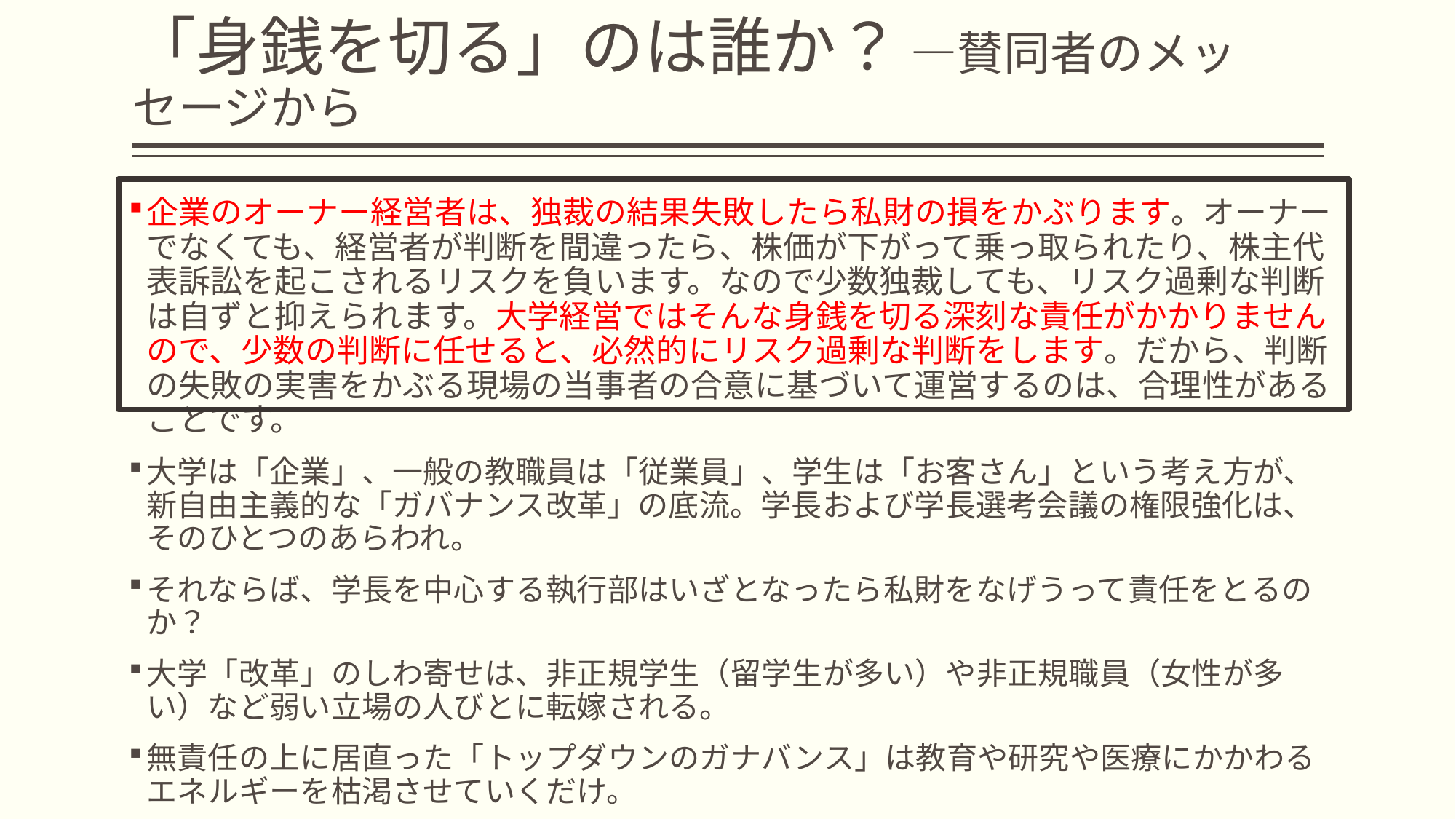

# 「身銭を切る」のは誰か？ ―賛同者のメッセージから

企業のオーナー経営者は、独裁の結果失敗したら私財の損をかぶります。オーナーでなくても、経営者が判断を間違ったら、株価が下がって乗っ取られたり、株主代表訴訟を起こされるリスクを負います。なので少数独裁しても、リスク過剰な判断は自ずと抑えられます。大学経営ではそんな身銭を切る深刻な責任がかかりませんので、少数の判断に任せると、必然的にリスク過剰な判断をします。だから、判断の失敗の実害をかぶる現場の当事者の合意に基づいて運営するのは、合理性があることです。
大学は「企業」、一般の教職員は「従業員」、学生は「お客さん」という考え方が、新自由主義的な「ガバナンス改革」の底流。学長および学長選考会議の権限強化は、そのひとつのあらわれ。
それならば、学長を中心する執行部はいざとなったら私財をなげうって責任をとるのか？
大学「改革」のしわ寄せは、非正規学生（留学生が多い）や非正規職員（女性が多い）など弱い立場の人びとに転嫁される。
無責任の上に居直った「トップダウンのガナバンス」は教育や研究や医療にかかわるエネルギーを枯渇させていくだけ。